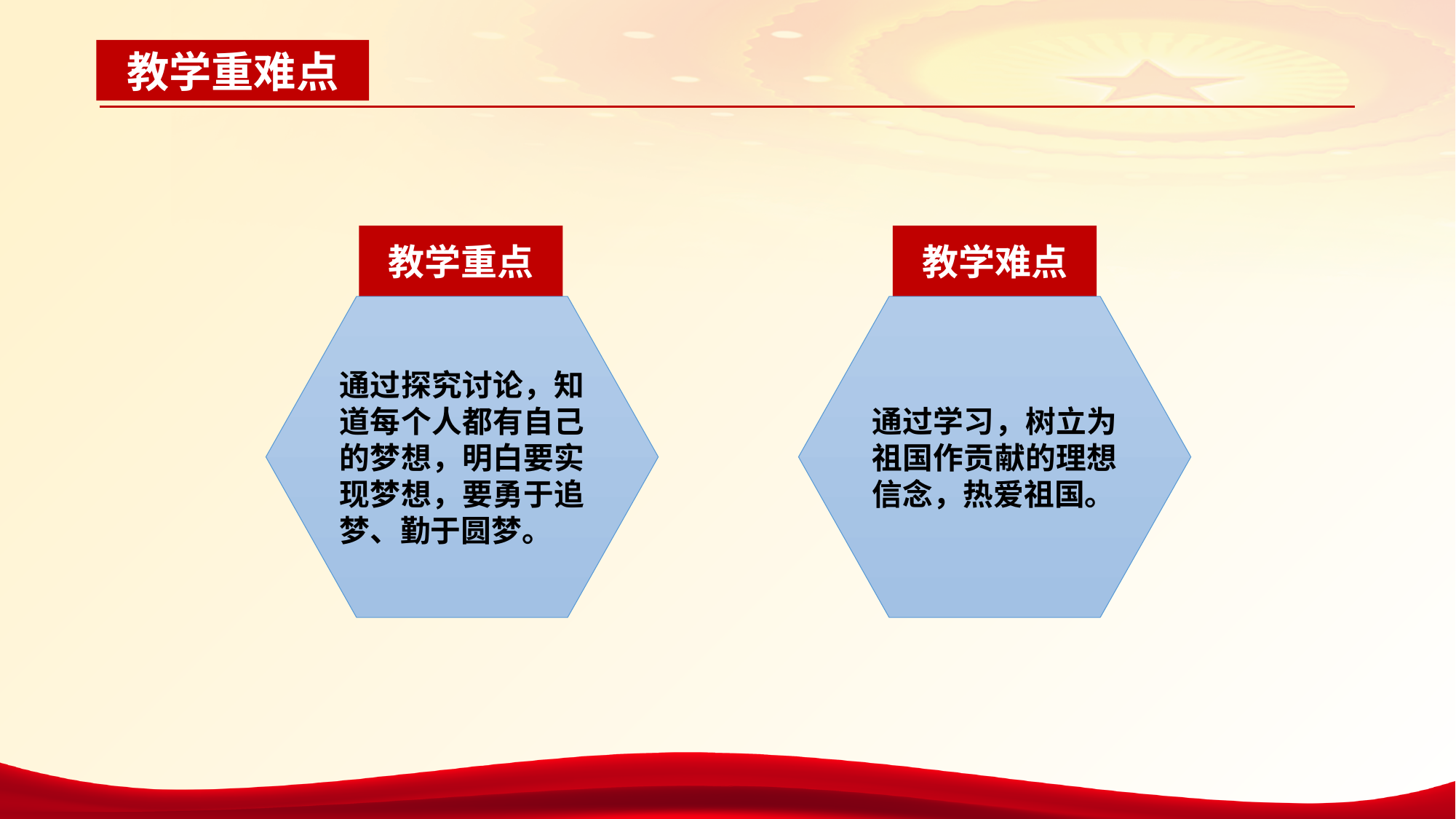

教学重难点
教学重点
教学难点
通过探究讨论，知道每个人都有自己的梦想，明白要实现梦想，要勇于追梦、勤于圆梦。
通过学习，树立为祖国作贡献的理想信念，热爱祖国。